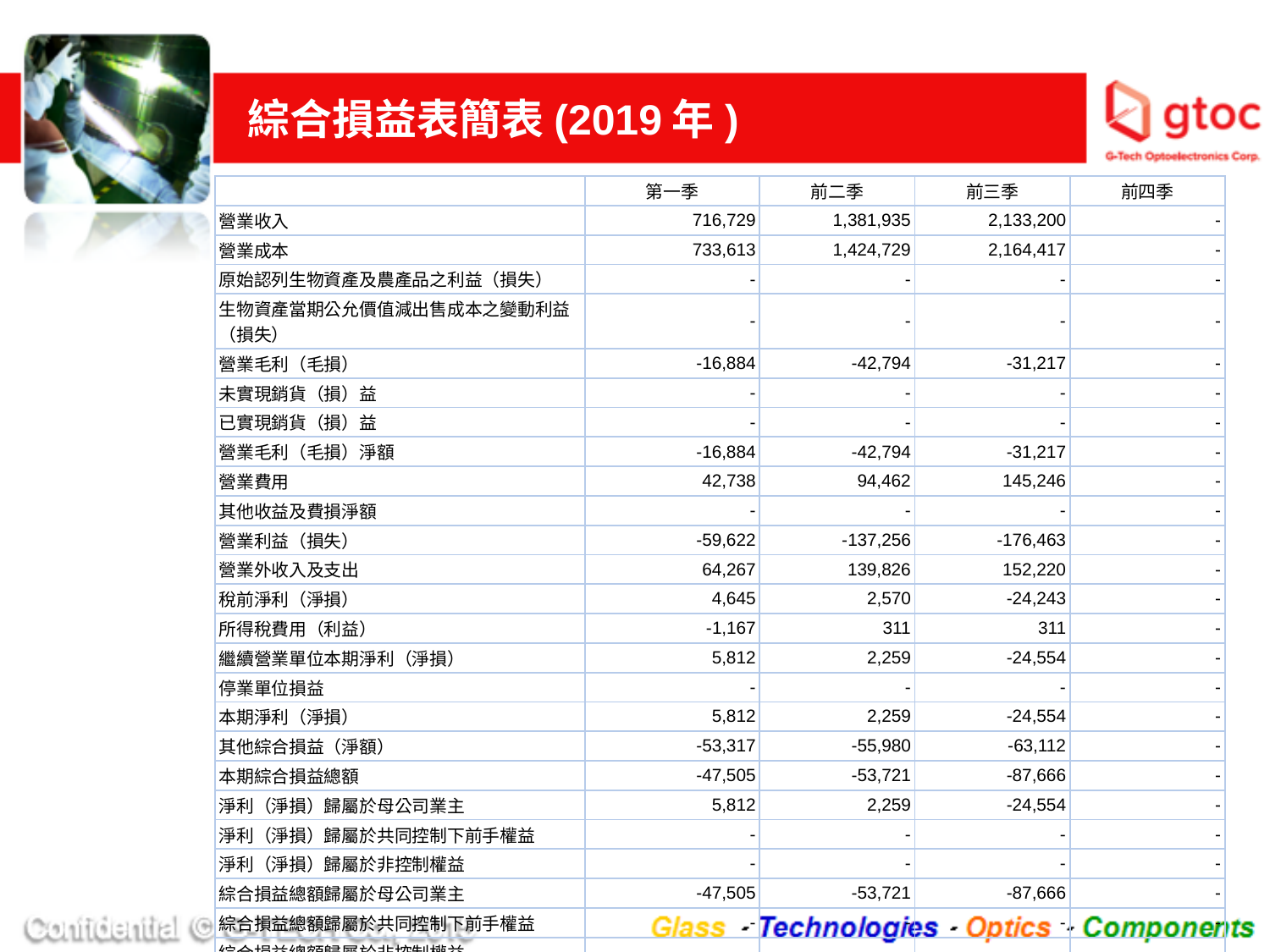

# 綜合損益表簡表(2019年)
|  | 第一季 | 前二季 | 前三季 | 前四季 |
| --- | --- | --- | --- | --- |
| 營業收入 | 716,729 | 1,381,935 | 2,133,200 | - |
| 營業成本 | 733,613 | 1,424,729 | 2,164,417 | - |
| 原始認列生物資產及農產品之利益（損失） | - | - | - | - |
| 生物資產當期公允價值減出售成本之變動利益（損失） | - | - | - | - |
| 營業毛利（毛損） | -16,884 | -42,794 | -31,217 | - |
| 未實現銷貨（損）益 | - | - | - | - |
| 已實現銷貨（損）益 | - | - | - | - |
| 營業毛利（毛損）淨額 | -16,884 | -42,794 | -31,217 | - |
| 營業費用 | 42,738 | 94,462 | 145,246 | - |
| 其他收益及費損淨額 | - | - | - | - |
| 營業利益（損失） | -59,622 | -137,256 | -176,463 | - |
| 營業外收入及支出 | 64,267 | 139,826 | 152,220 | - |
| 稅前淨利（淨損） | 4,645 | 2,570 | -24,243 | - |
| 所得稅費用（利益） | -1,167 | 311 | 311 | - |
| 繼續營業單位本期淨利（淨損） | 5,812 | 2,259 | -24,554 | - |
| 停業單位損益 | - | - | - | - |
| 本期淨利（淨損） | 5,812 | 2,259 | -24,554 | - |
| 其他綜合損益（淨額） | -53,317 | -55,980 | -63,112 | - |
| 本期綜合損益總額 | -47,505 | -53,721 | -87,666 | - |
| 淨利（淨損）歸屬於母公司業主 | 5,812 | 2,259 | -24,554 | - |
| 淨利（淨損）歸屬於共同控制下前手權益 | - | - | - | - |
| 淨利（淨損）歸屬於非控制權益 | - | - | - | - |
| 綜合損益總額歸屬於母公司業主 | -47,505 | -53,721 | -87,666 | - |
| 綜合損益總額歸屬於共同控制下前手權益 | - | - | - | - |
| 綜合損益總額歸屬於非控制權益 | - | - | - | - |
| 基本每股盈餘（元） | 0.03 | 0.01 | -0.12 | - |